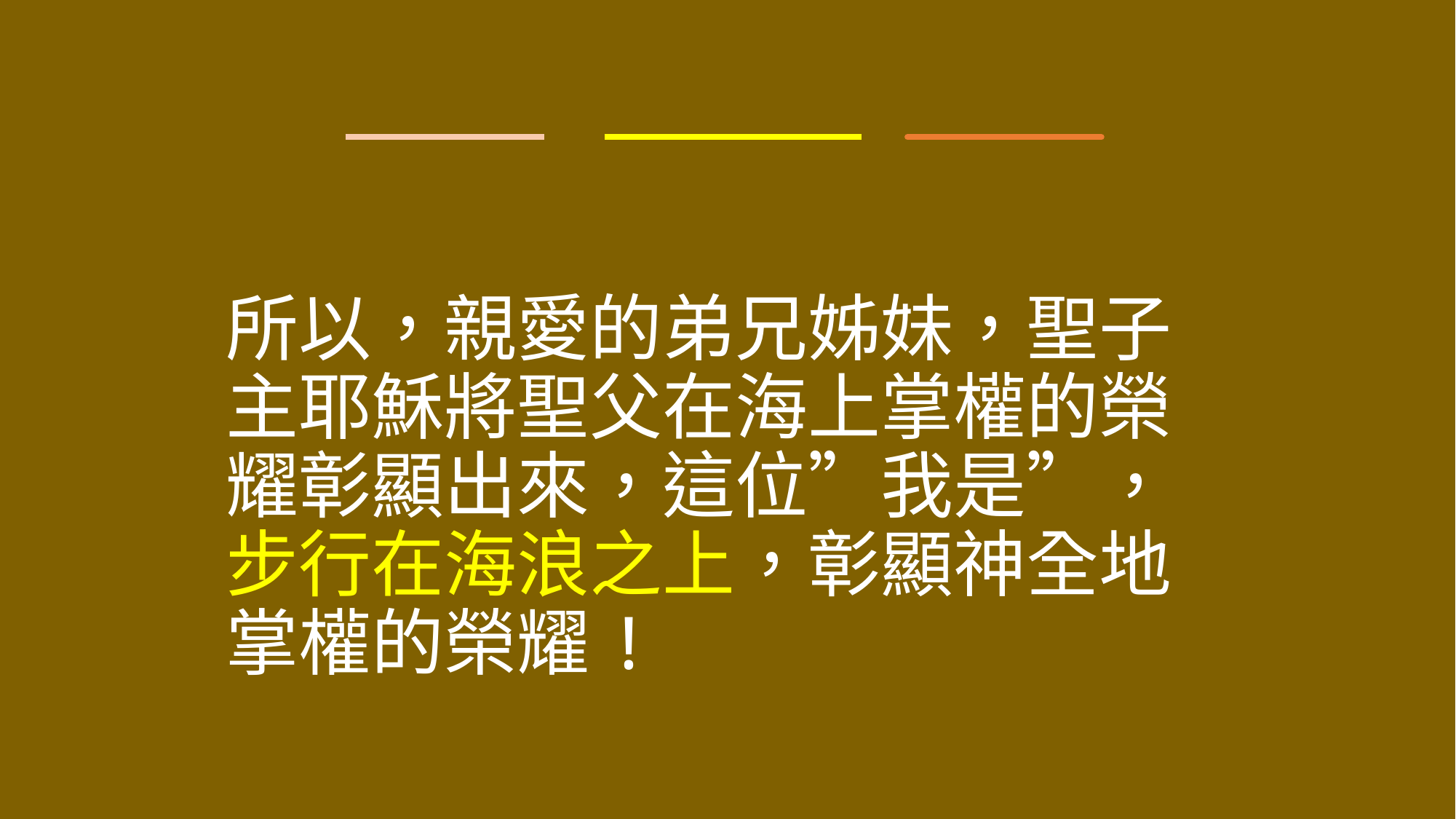

所以，親愛的弟兄姊妹，聖子主耶穌將聖父在海上掌權的榮耀彰顯出來，這位”我是”，步行在海浪之上，彰顯神全地掌權的榮耀!